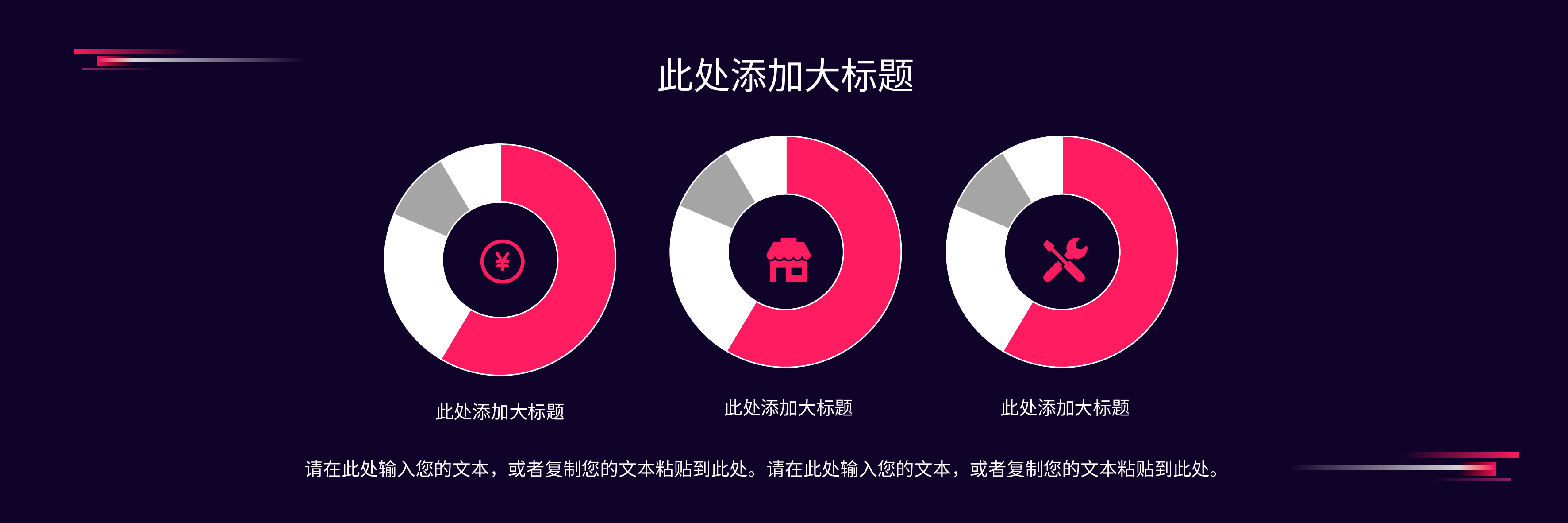

此处添加大标题

### Chart

| Category | 销售额 |
|---|---|
| 第一季度 | 8.2 |
| 第二季度 | 3.2 |
| 第三季度 | 1.4 |
| 第四季度 | 1.2 |

### Chart

| Category | 销售额 |
|---|---|
| 第一季度 | 8.2 |
| 第二季度 | 3.2 |
| 第三季度 | 1.4 |
| 第四季度 | 1.2 |

### Chart

| Category | 销售额 |
|---|---|
| 第一季度 | 8.2 |
| 第二季度 | 3.2 |
| 第三季度 | 1.4 |
| 第四季度 | 1.2 |

此处添加大标题
此处添加大标题
此处添加大标题
请在此处输入您的文本，或者复制您的文本粘贴到此处。请在此处输入您的文本，或者复制您的文本粘贴到此处。